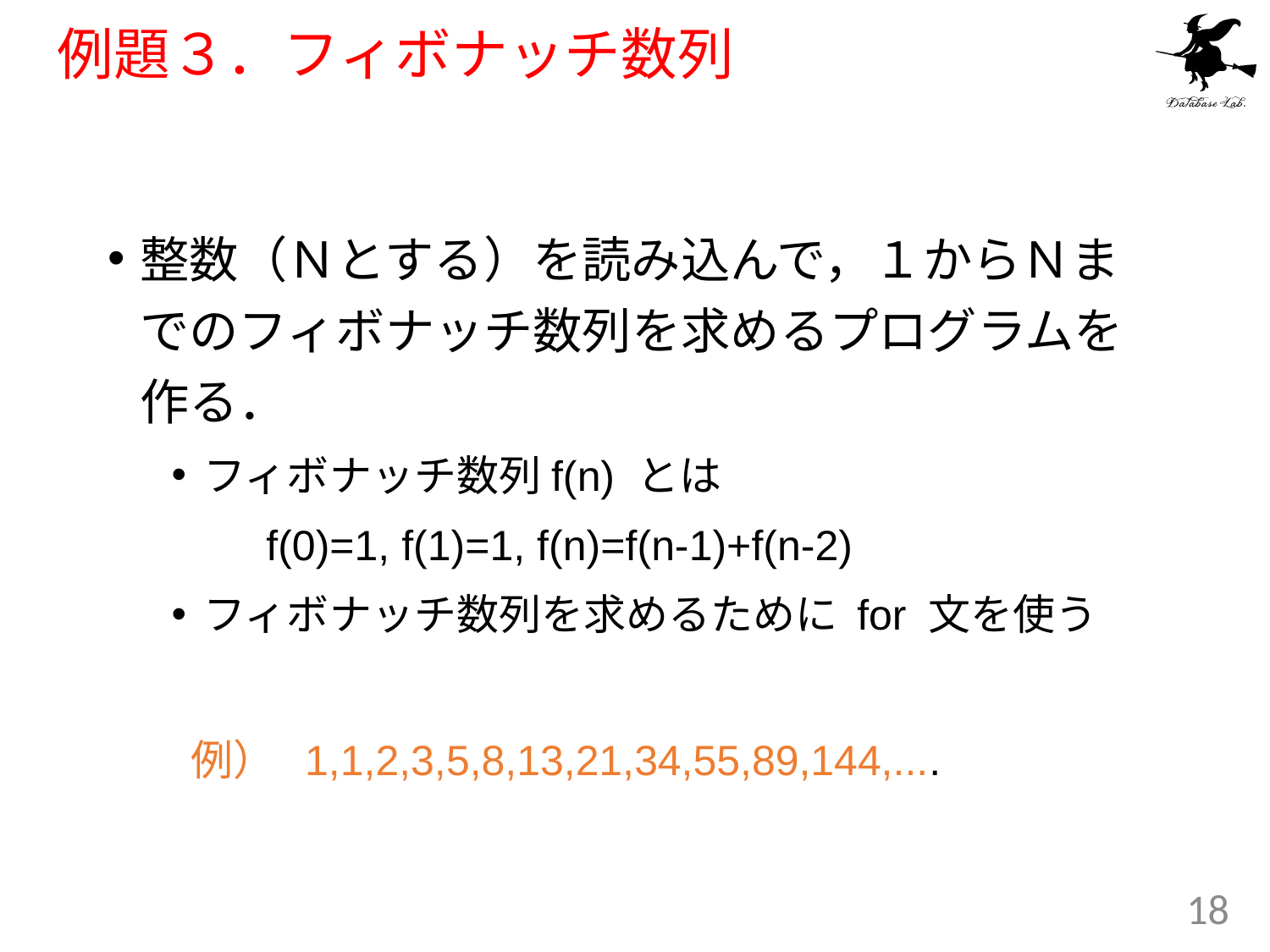

# 例題３．フィボナッチ数列
整数（Ｎとする）を読み込んで，１からＮまでのフィボナッチ数列を求めるプログラムを作る．
フィボナッチ数列f(n) とは
　　f(0)=1, f(1)=1, f(n)=f(n-1)+f(n-2)
フィボナッチ数列を求めるために for 文を使う

 例）  1,1,2,3,5,8,13,21,34,55,89,144,....
18